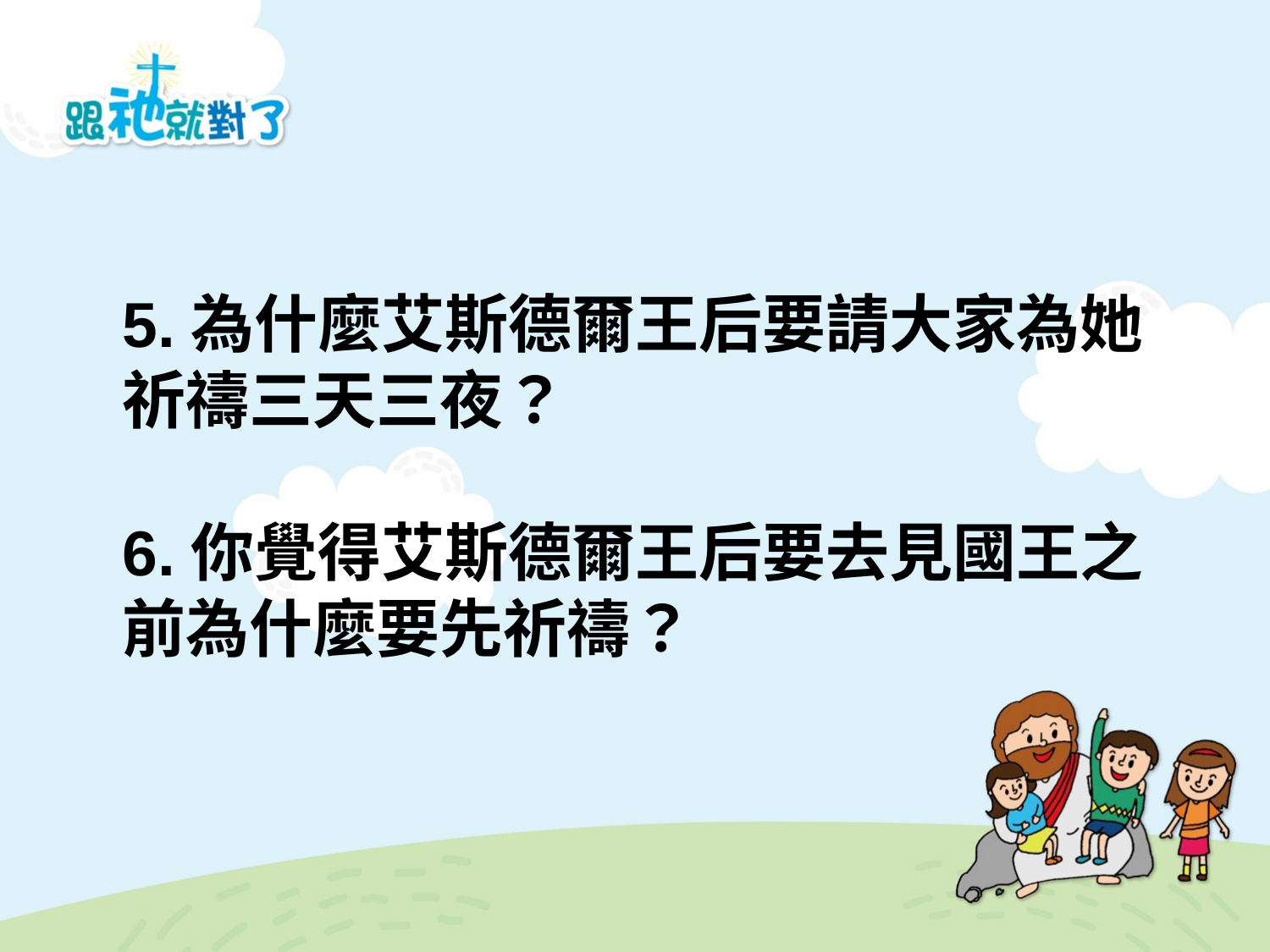

5.為什麼艾斯德爾王后要請大家為她祈禱三天三夜？

6.你覺得艾斯德爾王后要去見國王之前為什麼要先祈禱？